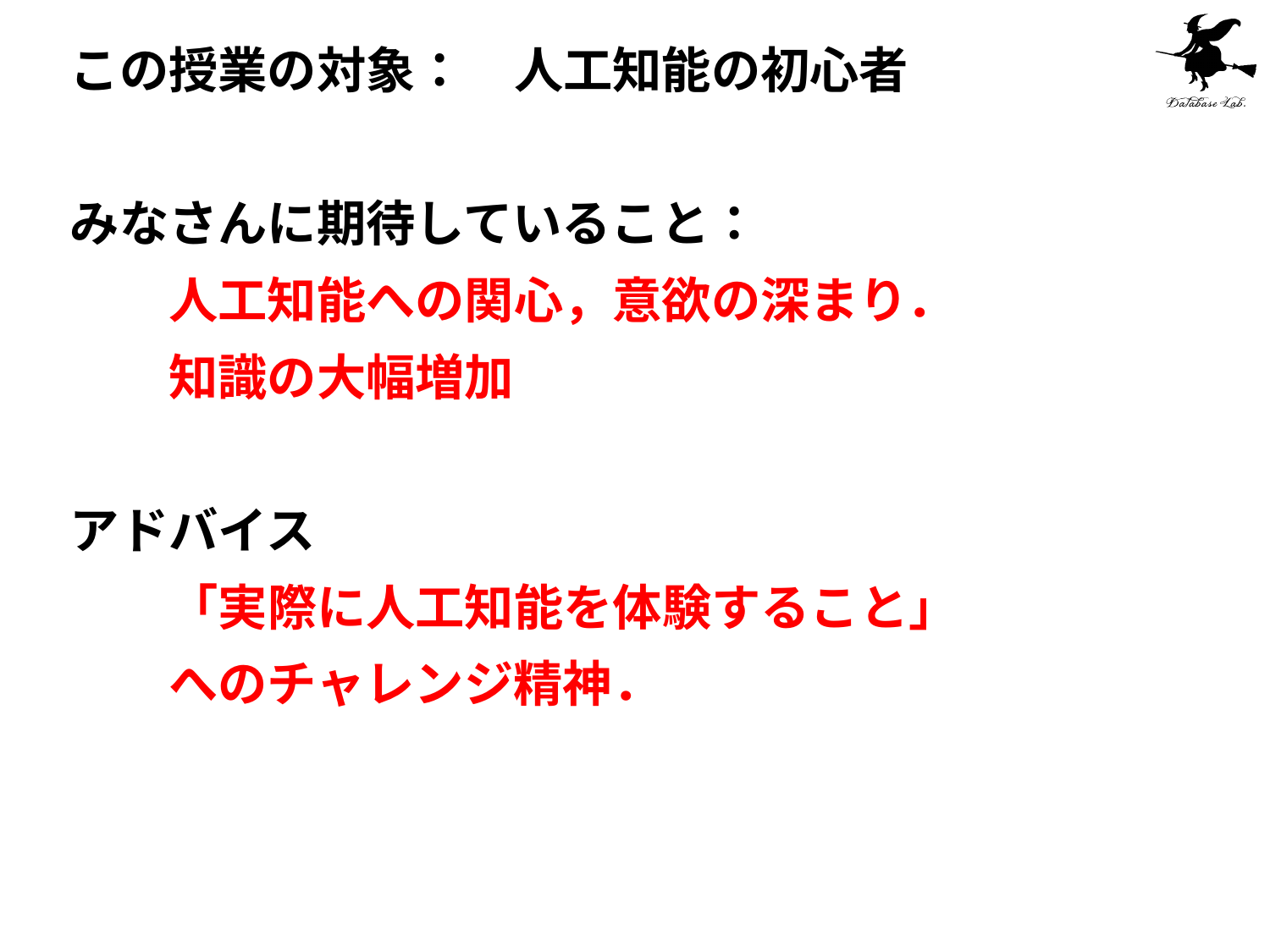

この授業の対象：　人工知能の初心者

みなさんに期待していること：
　　人工知能への関心，意欲の深まり．
　　知識の大幅増加

アドバイス
　　「実際に人工知能を体験すること」
　　へのチャレンジ精神．